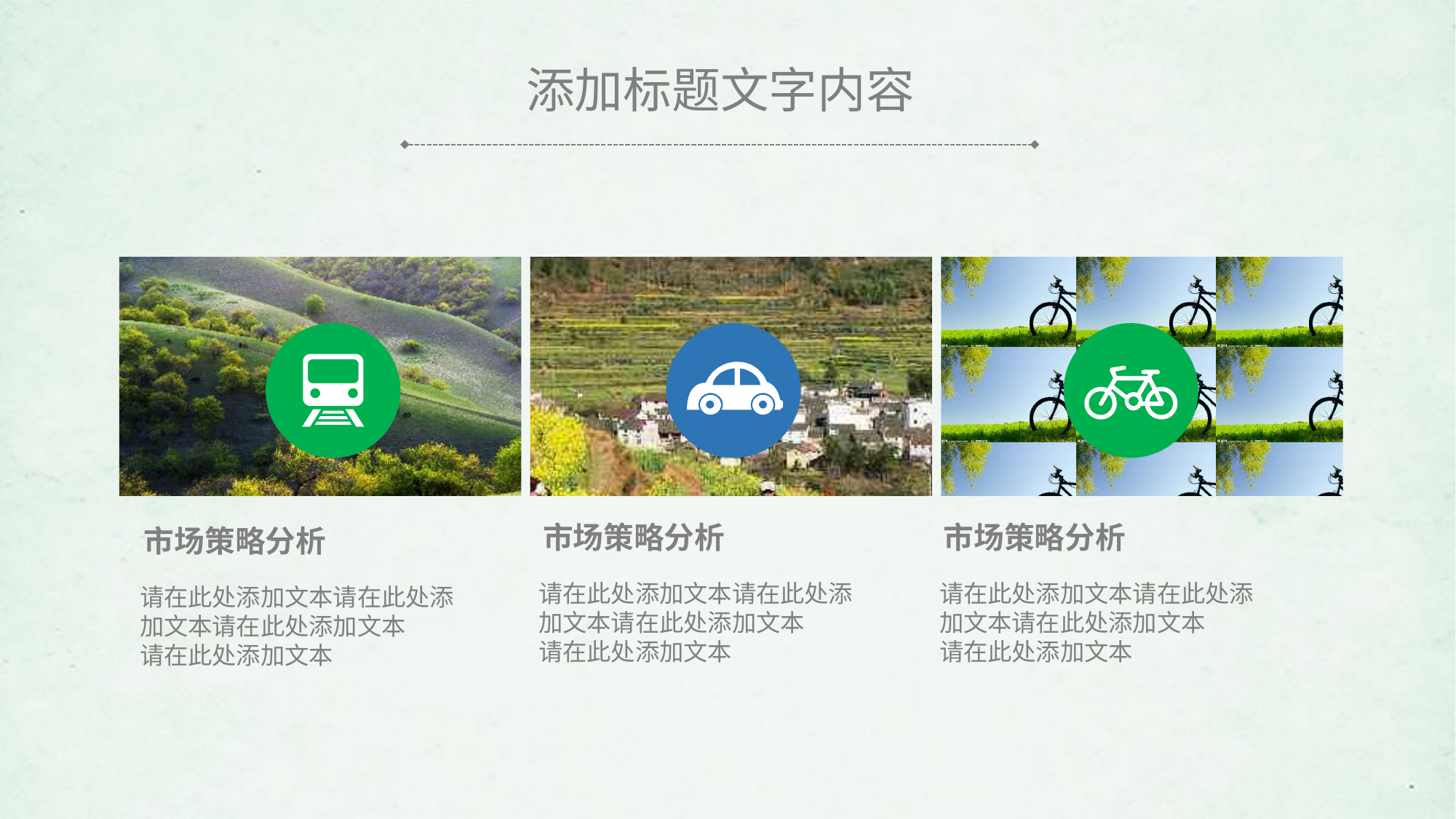

添加标题文字内容

市场策略分析
市场策略分析
市场策略分析
请在此处添加文本请在此处添加文本请在此处添加文本
请在此处添加文本

请在此处添加文本请在此处添加文本请在此处添加文本
请在此处添加文本

请在此处添加文本请在此处添加文本请在此处添加文本
请在此处添加文本